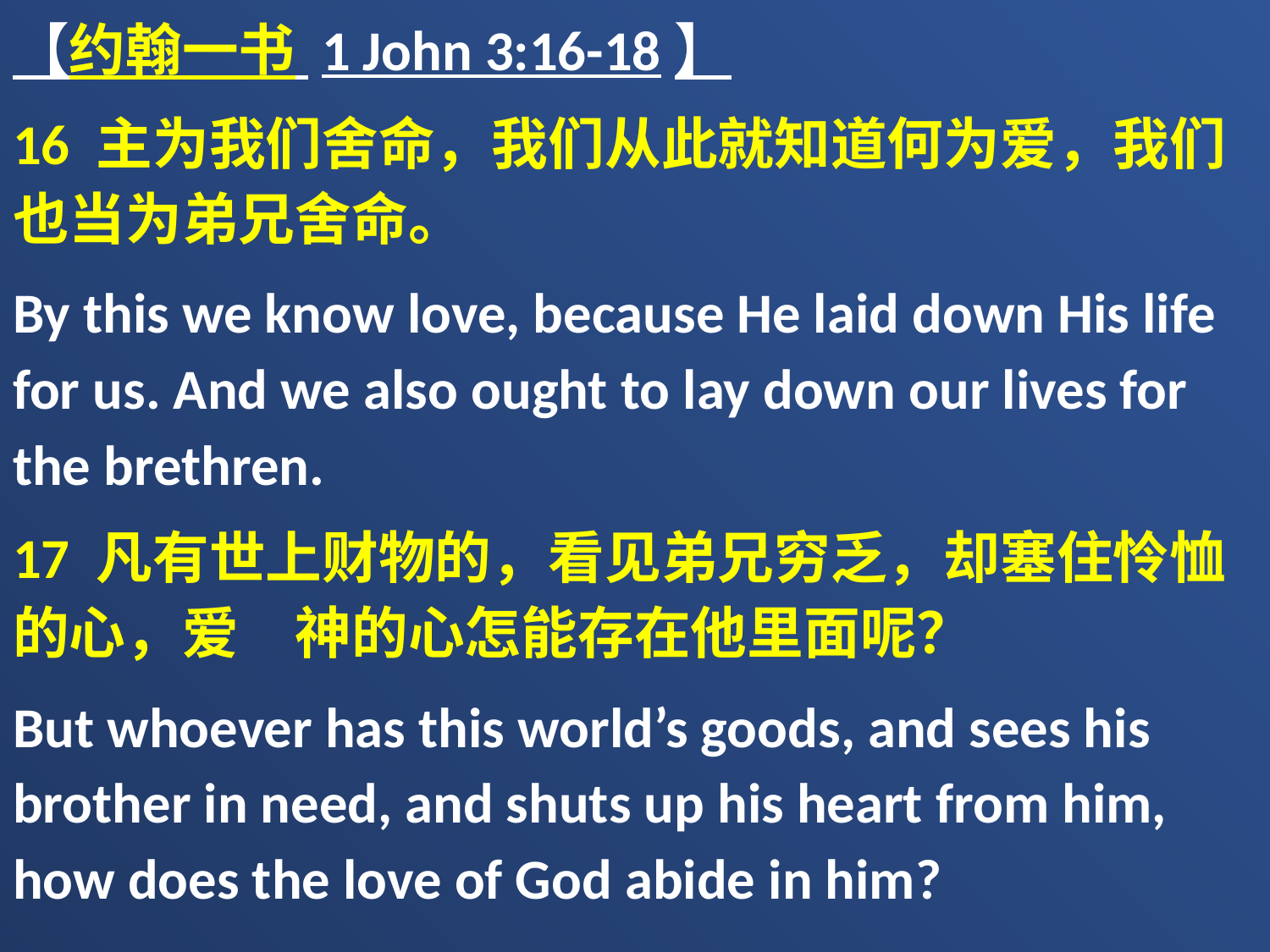

【约翰一书 1 John 3:16-18】
16 主为我们舍命，我们从此就知道何为爱，我们也当为弟兄舍命。
By this we know love, because He laid down His life for us. And we also ought to lay down our lives for the brethren.
17 凡有世上财物的，看见弟兄穷乏，却塞住怜恤的心，爱　神的心怎能存在他里面呢？
But whoever has this world’s goods, and sees his brother in need, and shuts up his heart from him, how does the love of God abide in him?